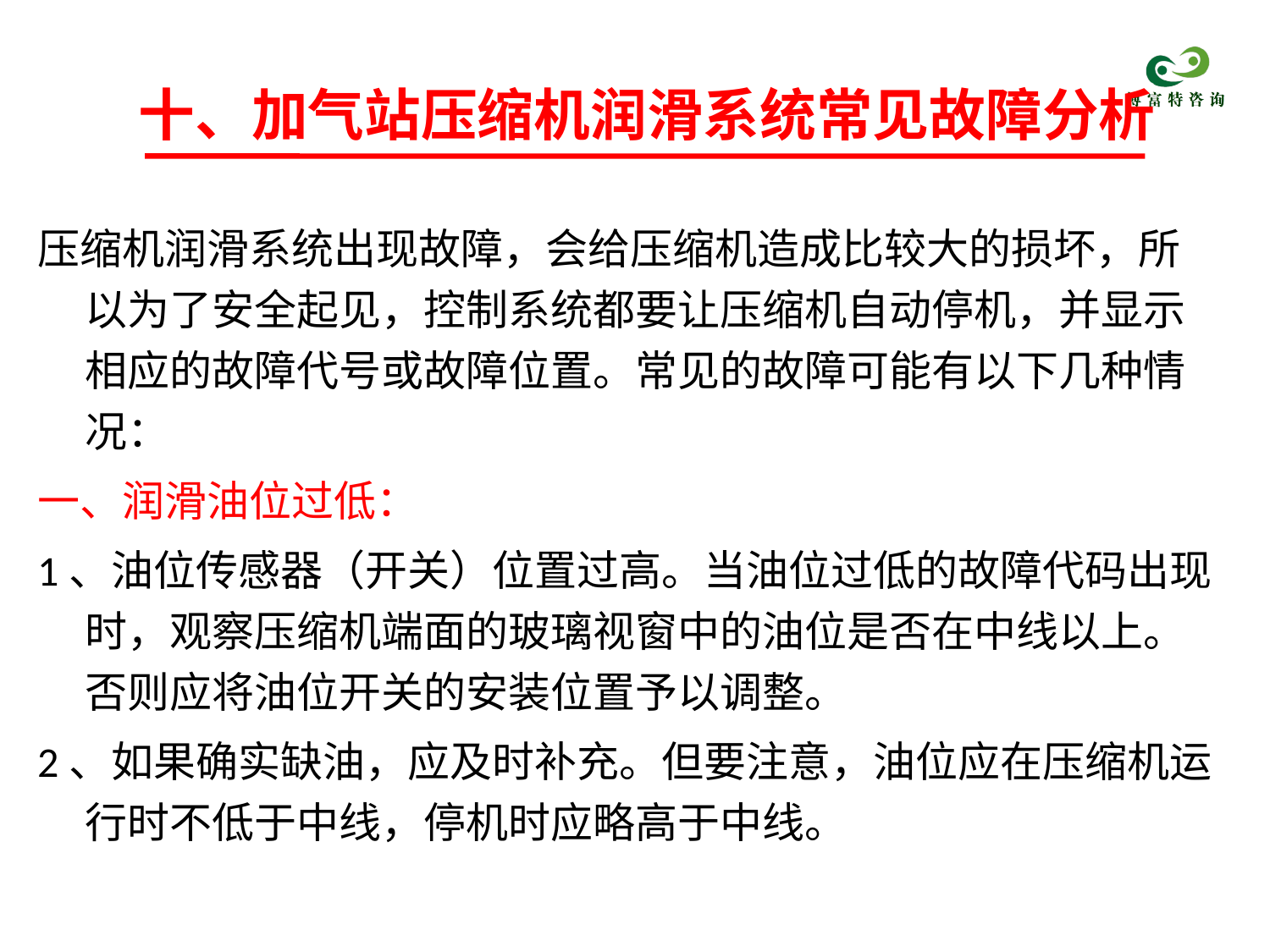

# 十、加气站压缩机润滑系统常见故障分析

压缩机润滑系统出现故障，会给压缩机造成比较大的损坏，所以为了安全起见，控制系统都要让压缩机自动停机，并显示相应的故障代号或故障位置。常见的故障可能有以下几种情况：
一、润滑油位过低：
1、油位传感器（开关）位置过高。当油位过低的故障代码出现时，观察压缩机端面的玻璃视窗中的油位是否在中线以上。否则应将油位开关的安装位置予以调整。
2、如果确实缺油，应及时补充。但要注意，油位应在压缩机运行时不低于中线，停机时应略高于中线。